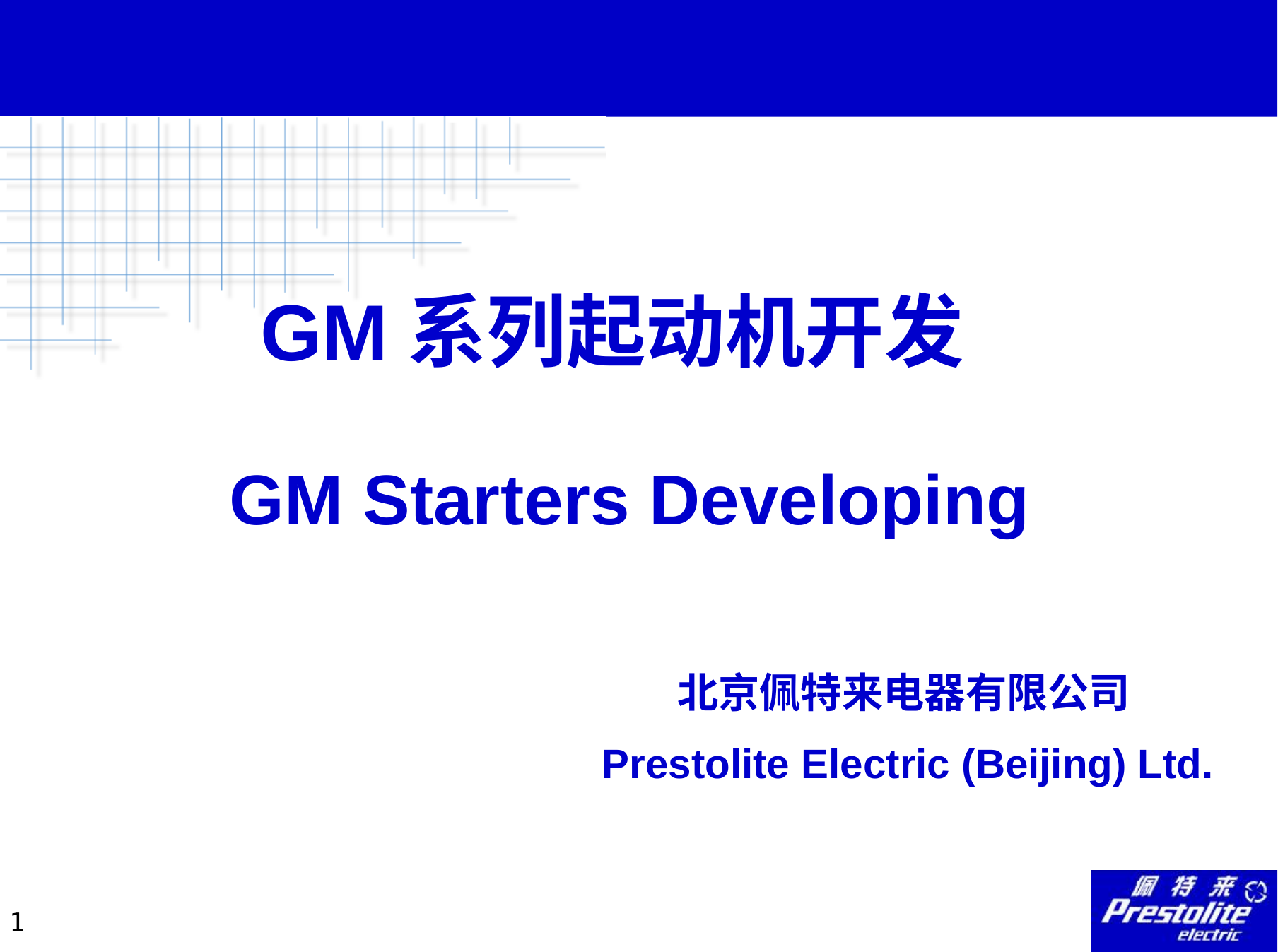

GM系列起动机开发
GM Starters Developing

北京佩特来电器有限公司
Prestolite Electric (Beijing) Ltd.
1